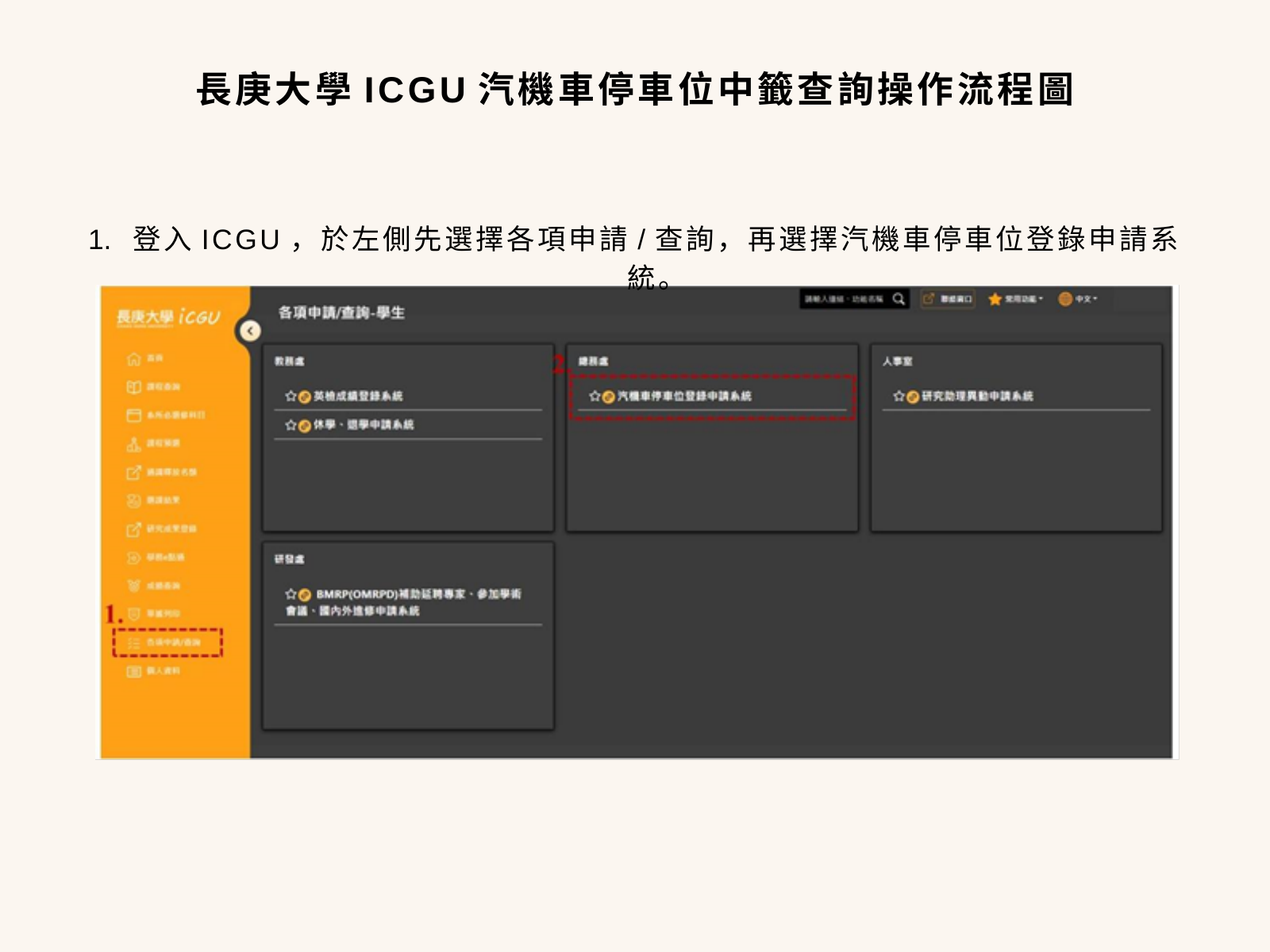

長庚大學ICGU汽機車停車位中籤查詢操作流程圖
登入ICGU，於左側先選擇各項申請/查詢，再選擇汽機車停車位登錄申請系統。